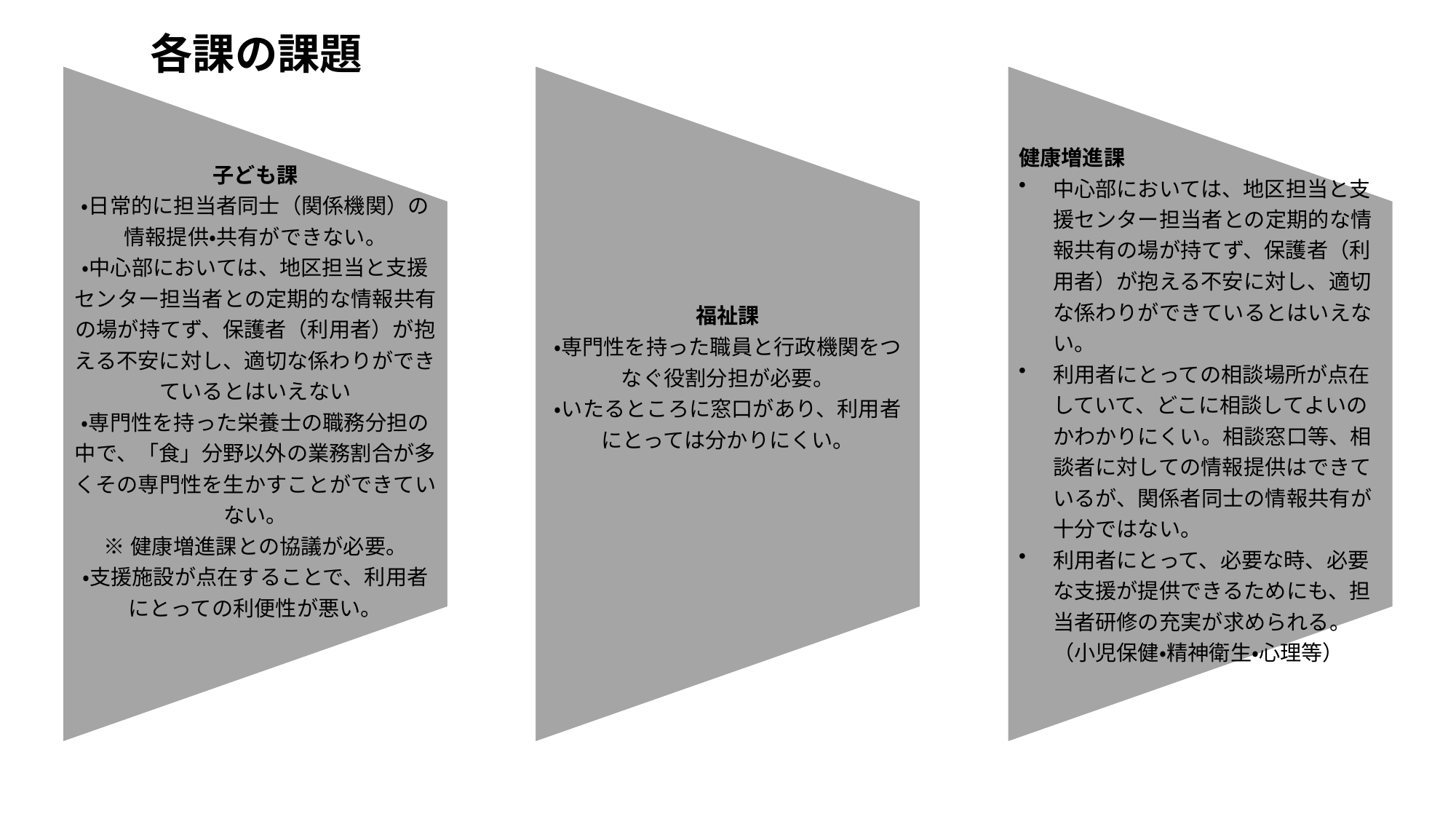

各課の課題
子ども課
・日常的に担当者同士（関係機関）の情報提供・共有ができない。
・中心部においては、地区担当と支援センター担当者との定期的な情報共有の場が持てず、保護者（利用者）が抱える不安に対し、適切な係わりができているとはいえない
・専門性を持った栄養士の職務分担の中で、「食」分野以外の業務割合が多くその専門性を生かすことができていない。
※健康増進課との協議が必要。
・支援施設が点在することで、利用者にとっての利便性が悪い。
健康増進課
中心部においては、地区担当と支援センター担当者との定期的な情報共有の場が持てず、保護者（利用者）が抱える不安に対し、適切な係わりができているとはいえない。
利用者にとっての相談場所が点在していて、どこに相談してよいのかわかりにくい。相談窓口等、相談者に対しての情報提供はできているが、関係者同士の情報共有が十分ではない。
利用者にとって、必要な時、必要な支援が提供できるためにも、担当者研修の充実が求められる。（小児保健・精神衛生・心理等）
福祉課
・専門性を持った職員と行政機関をつなぐ役割分担が必要。
・いたるところに窓口があり、利用者にとっては分かりにくい。